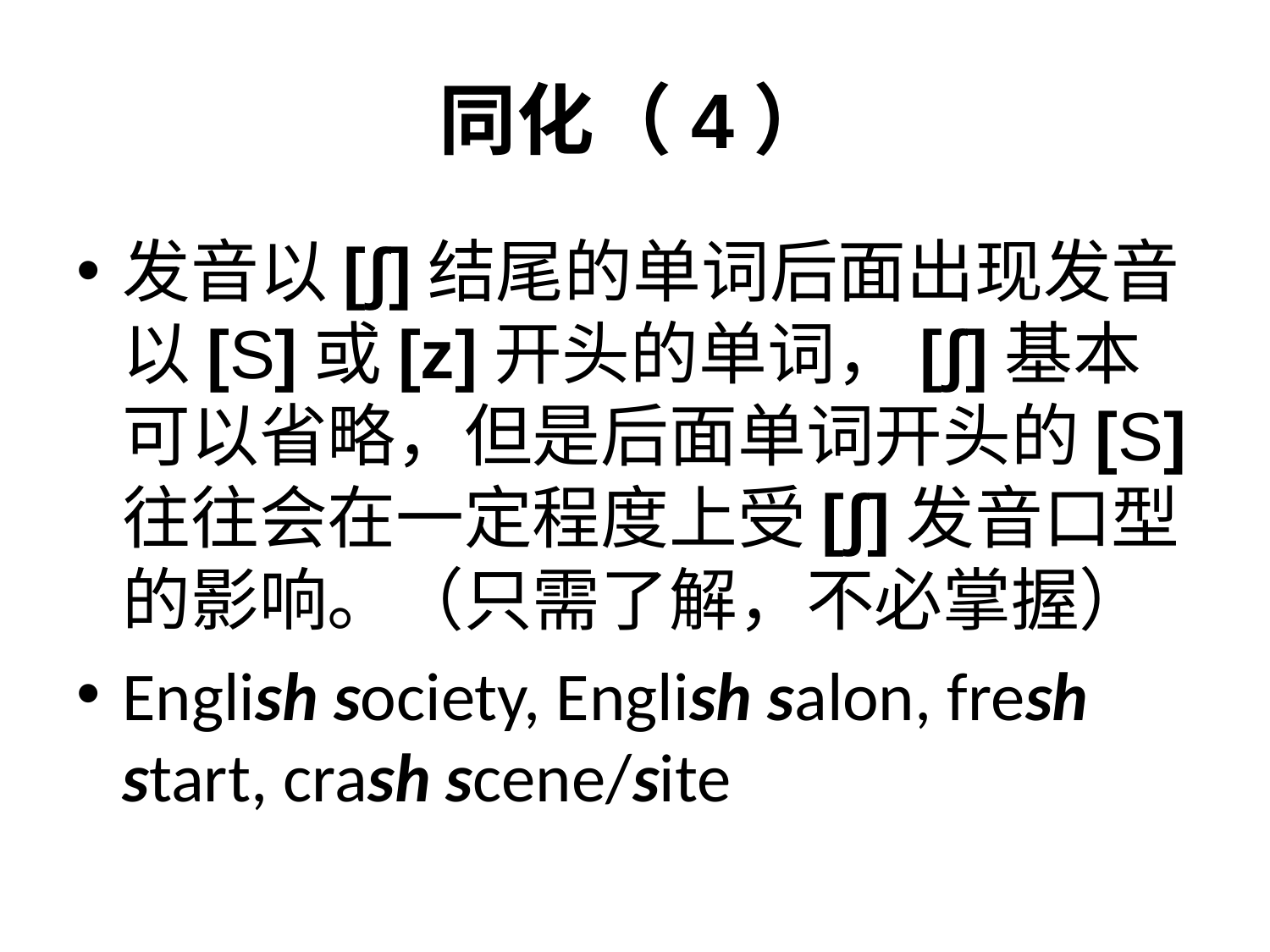

# 同化（4）
发音以[ʃ]结尾的单词后面出现发音以[Ѕ]或[z]开头的单词，[ʃ]基本可以省略，但是后面单词开头的[Ѕ]往往会在一定程度上受[ʃ]发音口型的影响。（只需了解，不必掌握）
English society, English salon, fresh start, crash scene/site